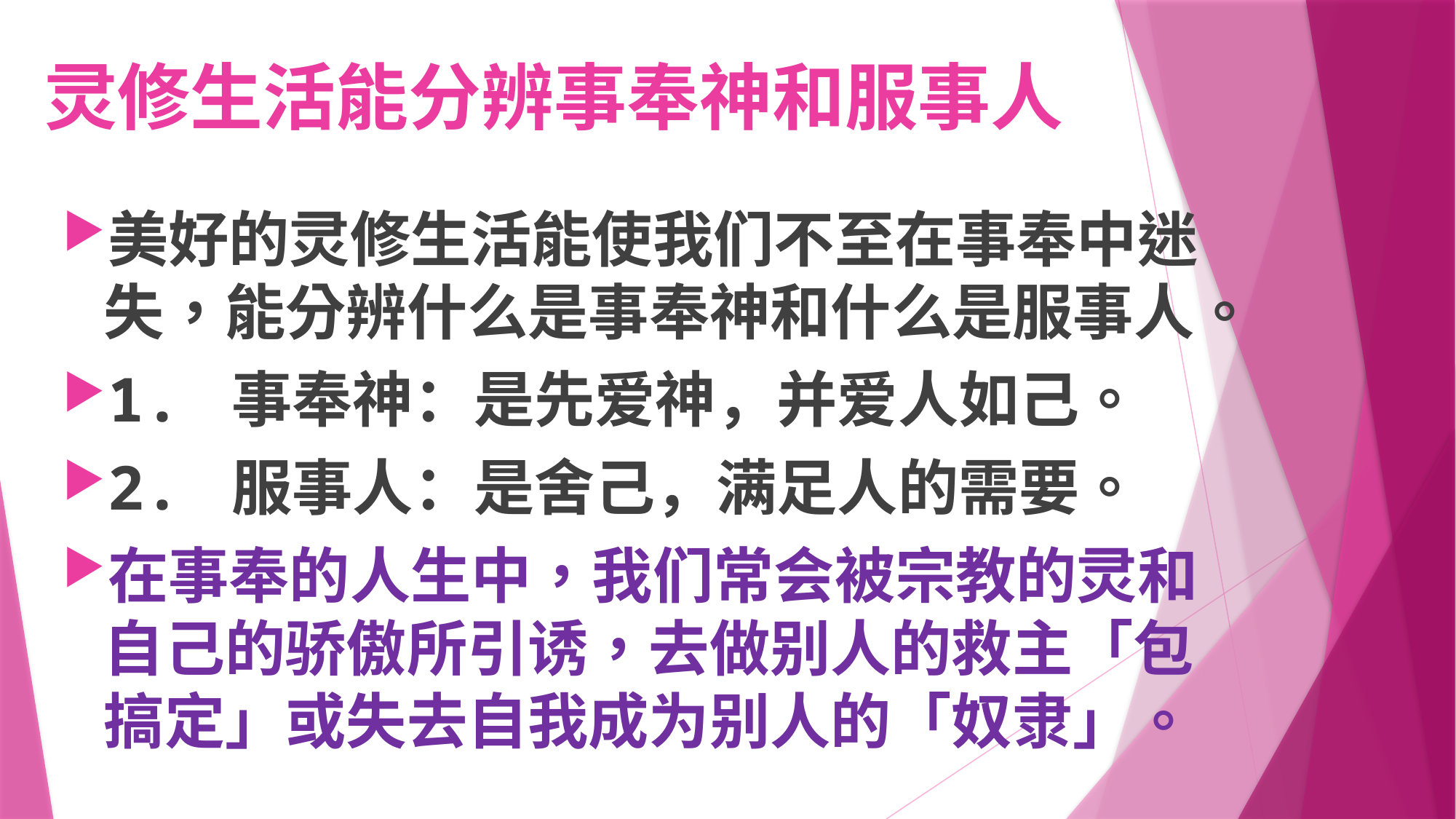

# 灵修生活能分辨事奉神和服事人
美好的灵修生活能使我们不至在事奉中迷失，能分辨什么是事奉神和什么是服事人。
1. 事奉神：是先爱神，并爱人如己。
2. 服事人：是舍己，满足人的需要。
在事奉的人生中，我们常会被宗教的灵和自己的骄傲所引诱，去做别人的救主「包搞定」或失去自我成为别人的「奴隶」。